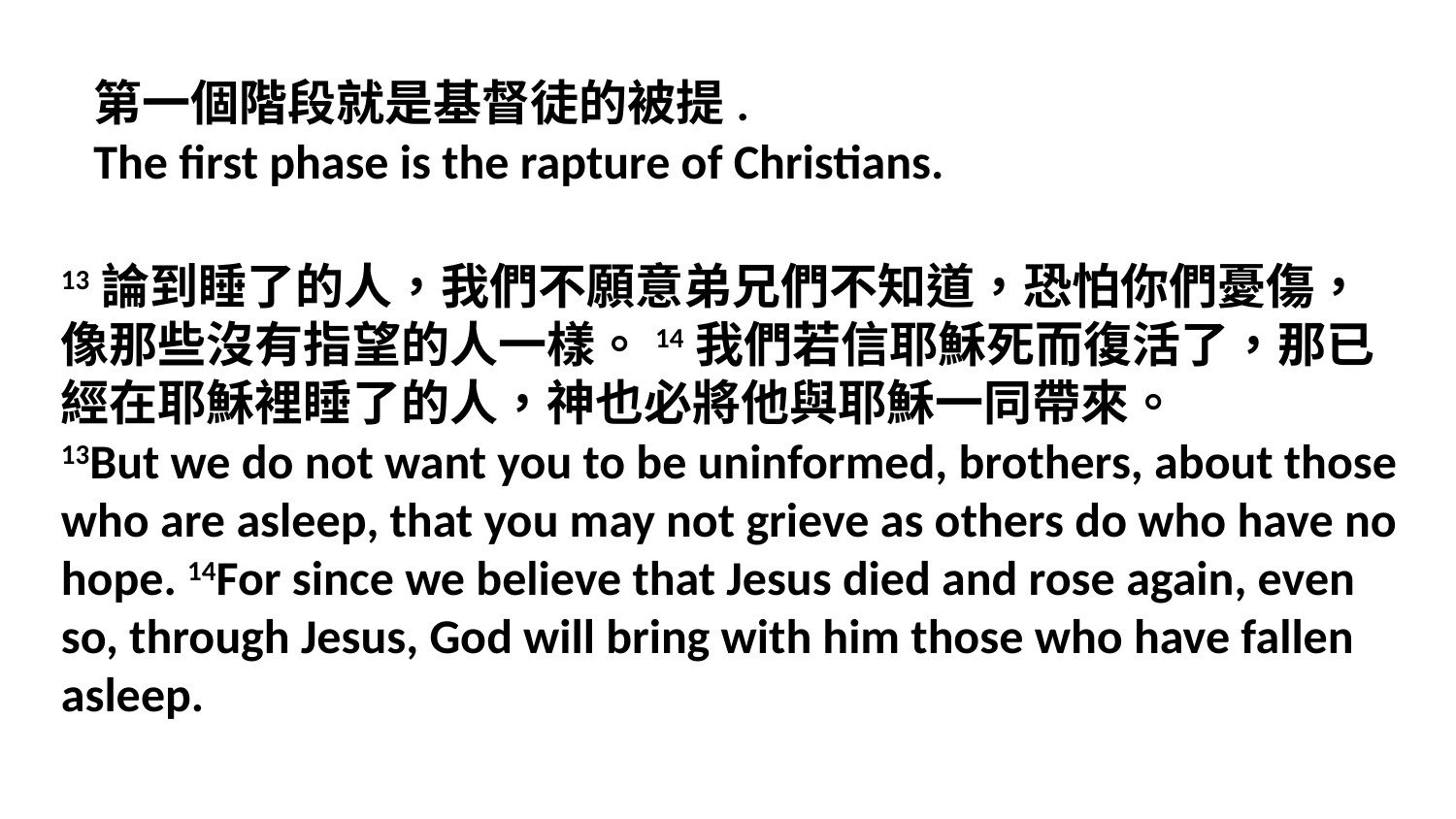

第一個階段就是基督徒的被提.
The first phase is the rapture of Christians.
13論到睡了的人，我們不願意弟兄們不知道，恐怕你們憂傷，像那些沒有指望的人一樣。14我們若信耶穌死而復活了，那已經在耶穌裡睡了的人，神也必將他與耶穌一同帶來。
13But we do not want you to be uninformed, brothers, about those who are asleep, that you may not grieve as others do who have no hope. 14For since we believe that Jesus died and rose again, even so, through Jesus, God will bring with him those who have fallen asleep.